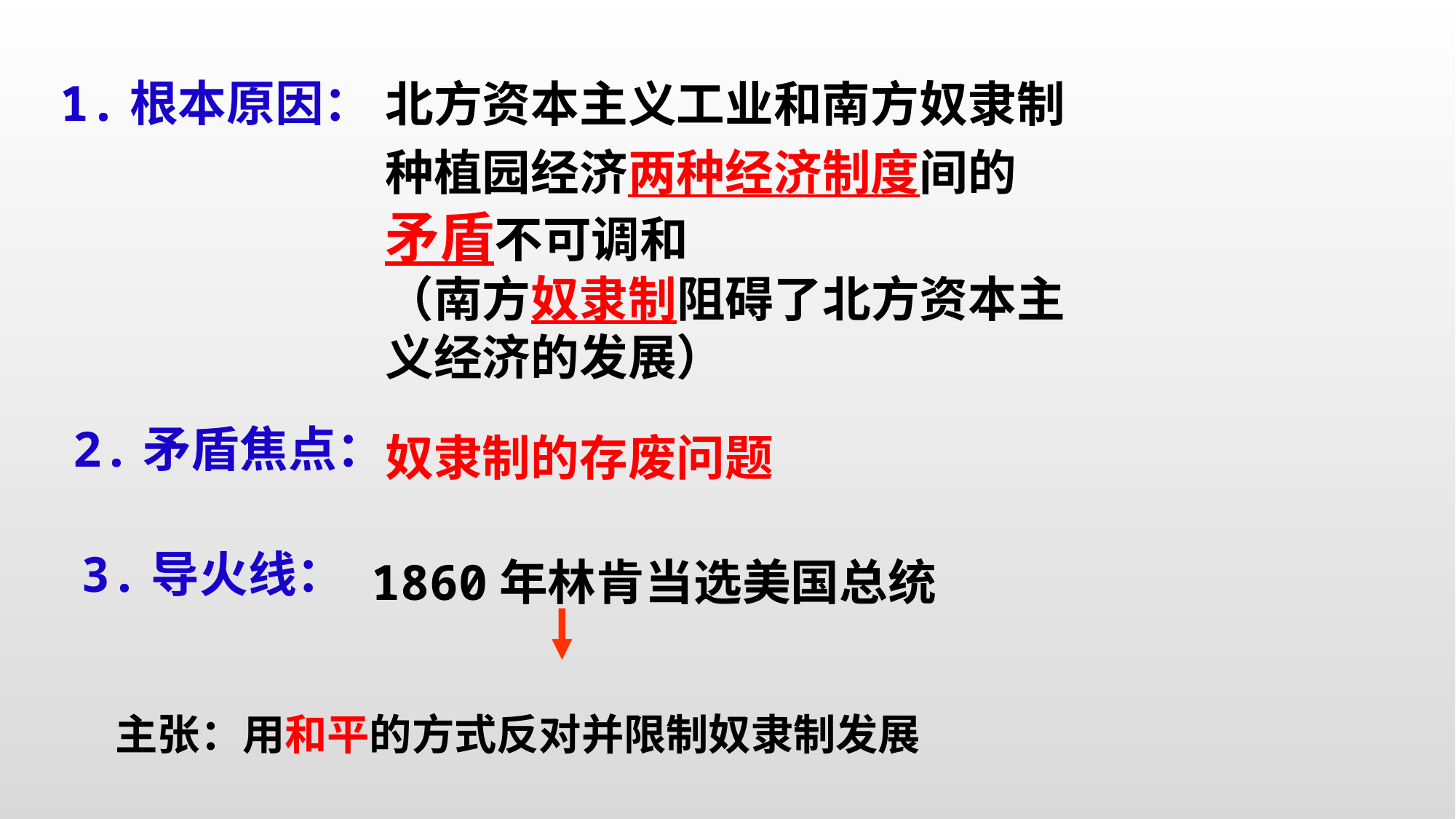

1.根本原因：
北方资本主义工业和南方奴隶制种植园经济两种经济制度间的矛盾不可调和
（南方奴隶制阻碍了北方资本主义经济的发展）

2.矛盾焦点：
奴隶制的存废问题
3.导火线：
1860年林肯当选美国总统

主张：用和平的方式反对并限制奴隶制发展